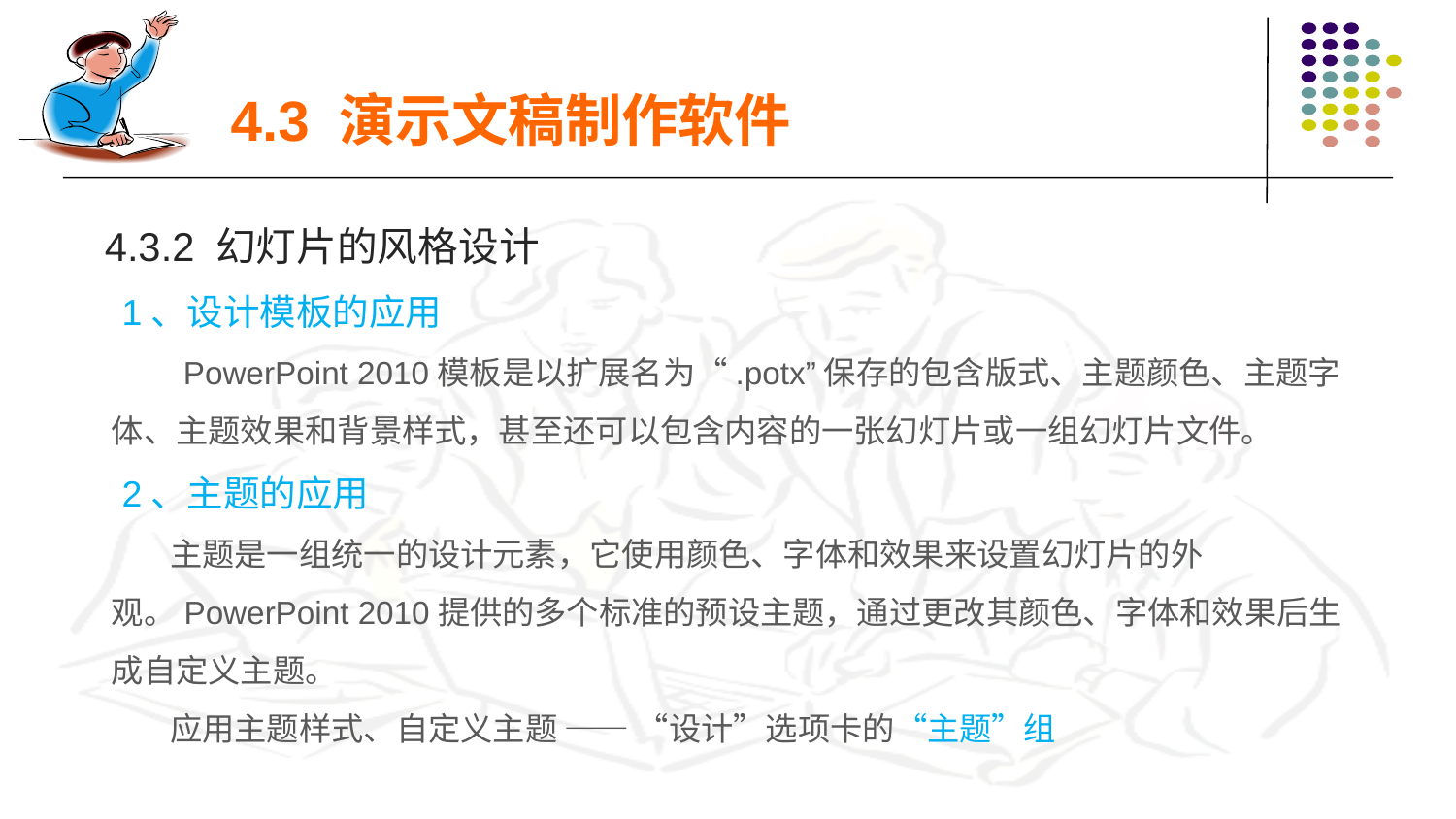

4.3 演示文稿制作软件
4.3.2 幻灯片的风格设计
 1、设计模板的应用
        PowerPoint 2010模板是以扩展名为“.potx”保存的包含版式、主题颜色、主题字体、主题效果和背景样式，甚至还可以包含内容的一张幻灯片或一组幻灯片文件。
 2、主题的应用
       主题是一组统一的设计元素，它使用颜色、字体和效果来设置幻灯片的外观。PowerPoint 2010提供的多个标准的预设主题，通过更改其颜色、字体和效果后生成自定义主题。
       应用主题样式、自定义主题 —— “设计”选项卡的“主题”组